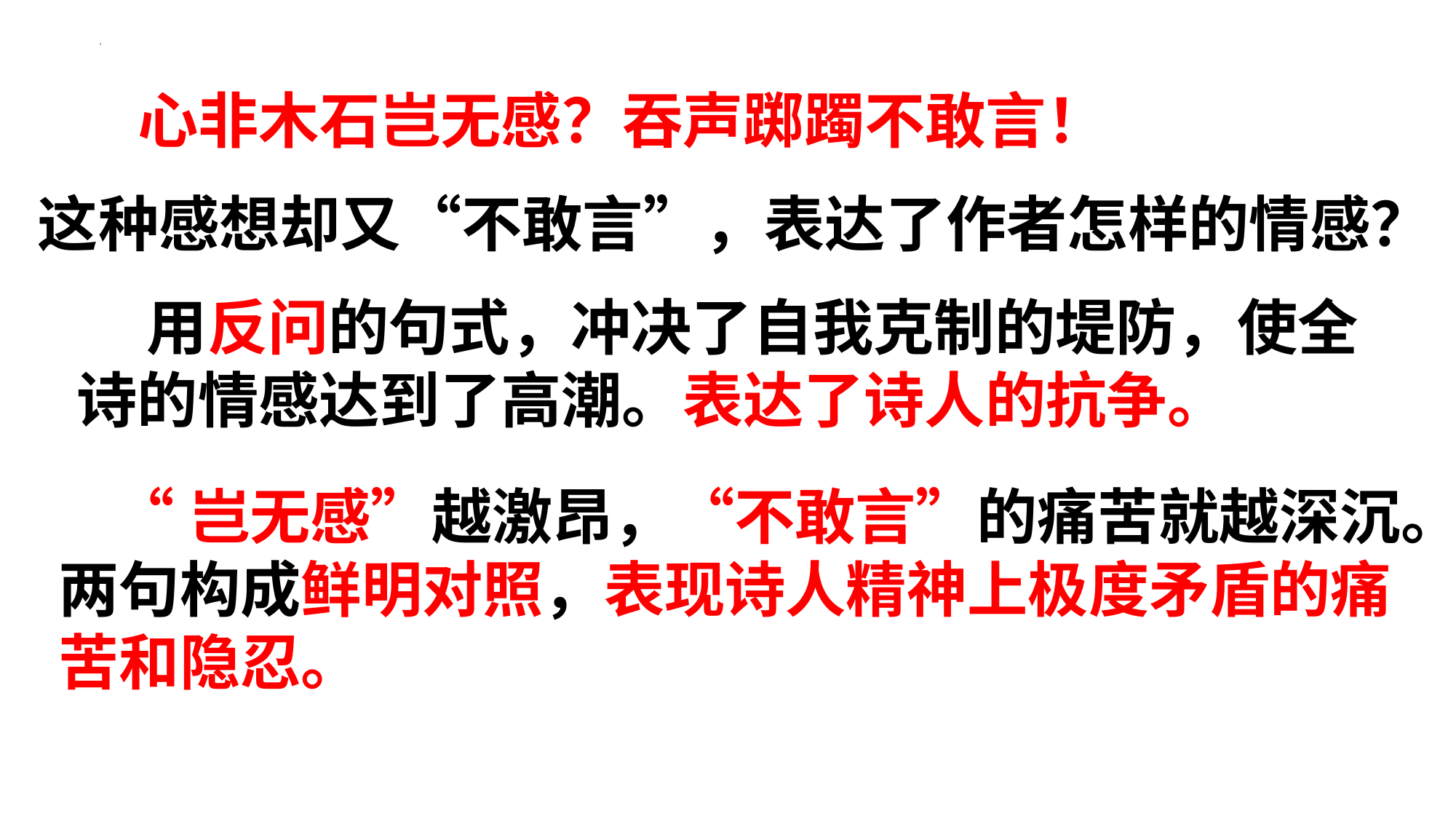

心非木石岂无感？吞声踯躅不敢言！
这种感想却又“不敢言”，表达了作者怎样的情感？
    用反问的句式，冲决了自我克制的堤防，使全诗的情感达到了高潮。表达了诗人的抗争。

    “岂无感”越激昂，“不敢言”的痛苦就越深沉。两句构成鲜明对照，表现诗人精神上极度矛盾的痛苦和隐忍。